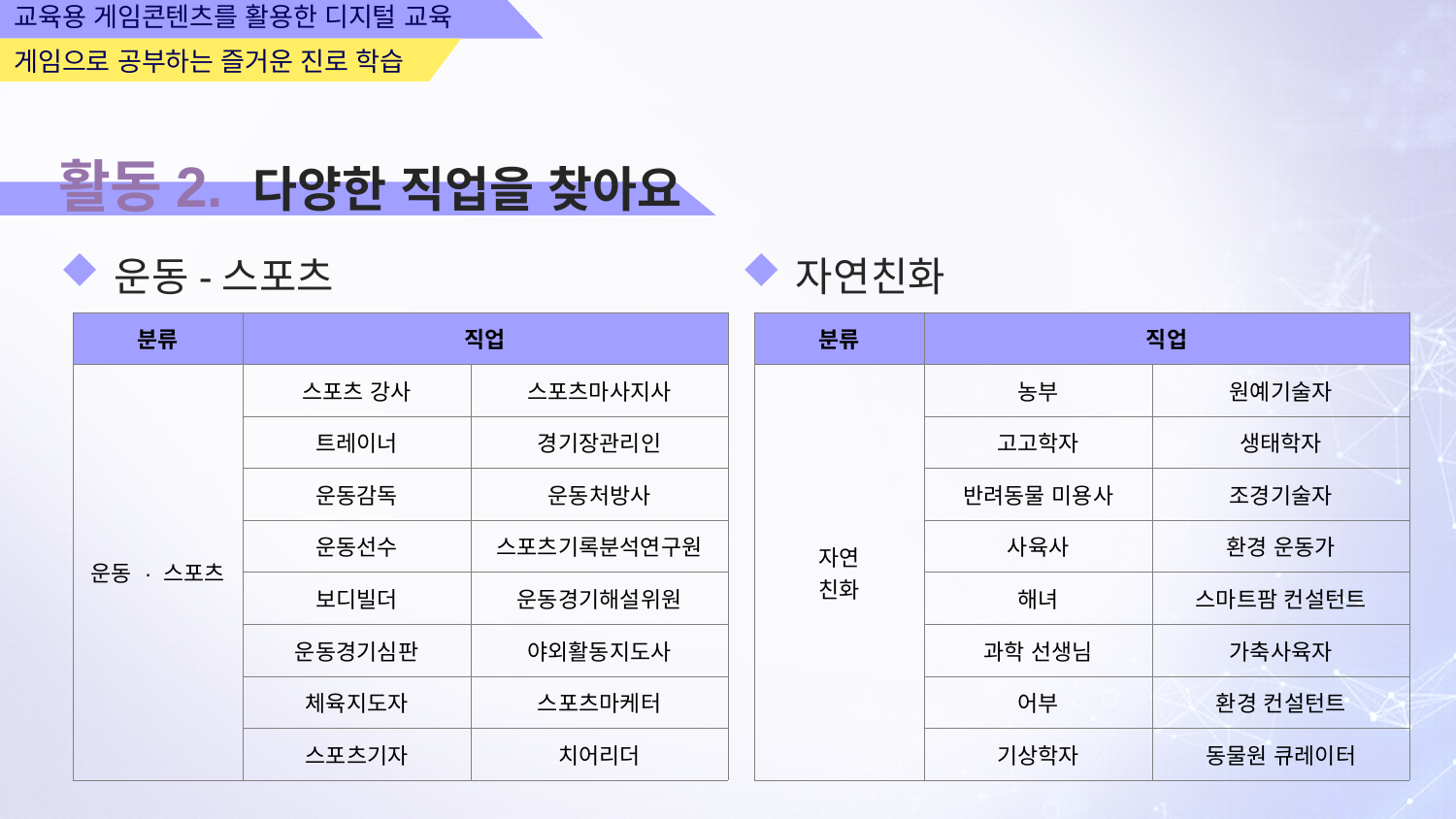

활동2. 다양한 직업을 찾아요

운동-스포츠
자연친화
| 분류 | 직업 |  |
| --- | --- | --- |
| 운동 · 스포츠 | 스포츠 강사 | 스포츠마사지사 |
| 운동 · 스포츠 | 트레이너 | 경기장관리인 |
| 운동감독 | 운동감독 | 운동처방사 |
| 운동선수 | 운동선수 | 스포츠기록분석연구원 |
| 보디빌더 | 보디빌더 | 운동경기해설위원 |
| 운동경기심판 | 운동경기심판 | 야외활동지도사 |
| 체육지도자 | 체육지도자 | 스포츠마케터 |
| 스포츠기자 | 스포츠기자 | 치어리더 |
| 분류 | 직업 |  |
| --- | --- | --- |
| 자연 친화 | 농부 | 원예기술자 |
| 운동 · 스포츠 | 고고학자 | 생태학자 |
| 운동감독 | 반려동물 미용사 | 조경기술자 |
| 운동선수 | 사육사 | 환경 운동가 |
| 보디빌더 | 해녀 | 스마트팜 컨설턴트 |
| 운동경기심판 | 과학 선생님 | 가축사육자 |
| 체육지도자 | 어부 | 환경 컨설턴트 |
| 스포츠기자 | 기상학자 | 동물원 큐레이터 |